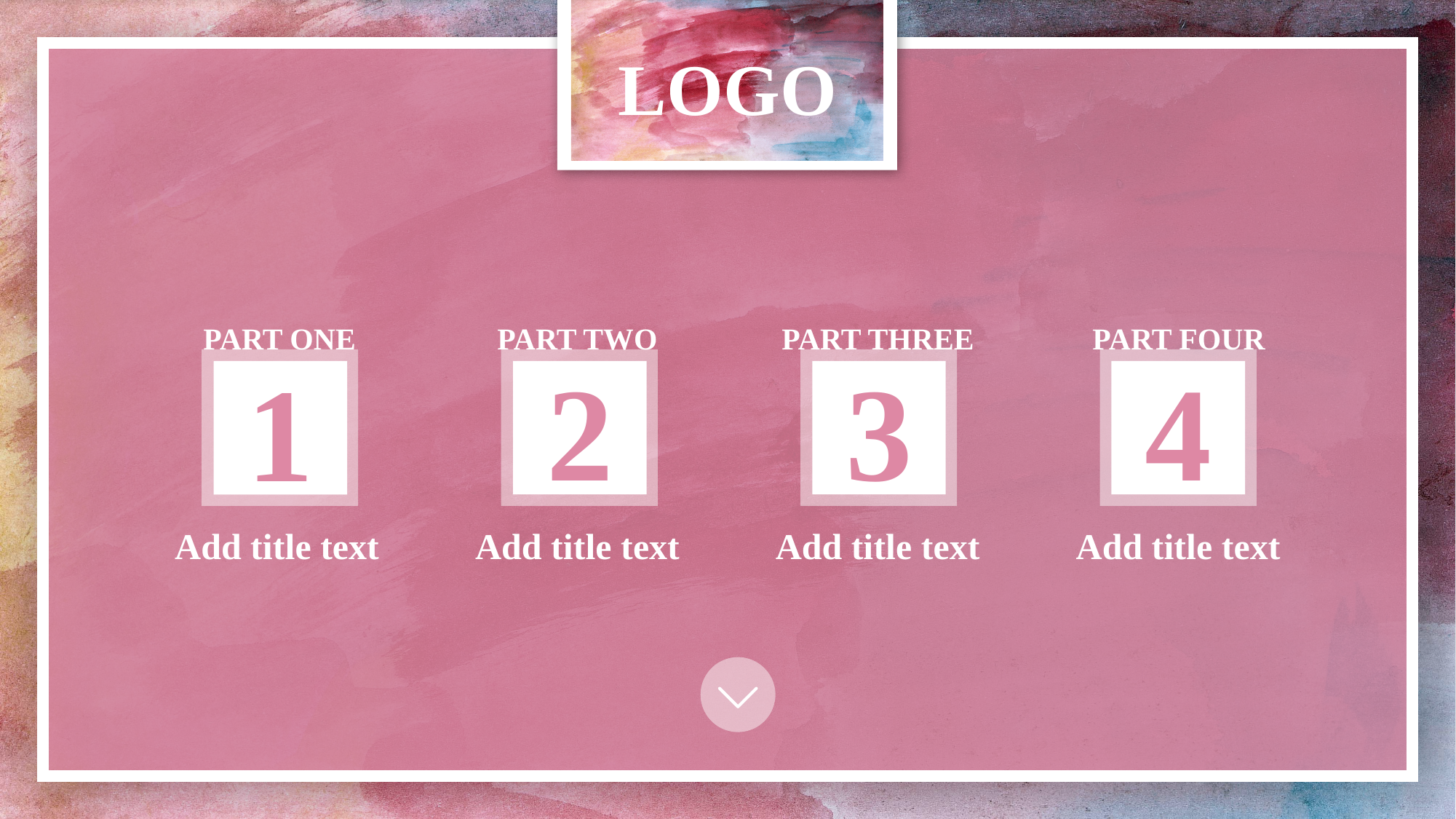

LOGO
PPT模板 http://www.1ppt.com/moban/
PART ONE
PART TWO
PART THREE
PART FOUR

1
2
3
4
Add title text
Add title text
Add title text
Add title text